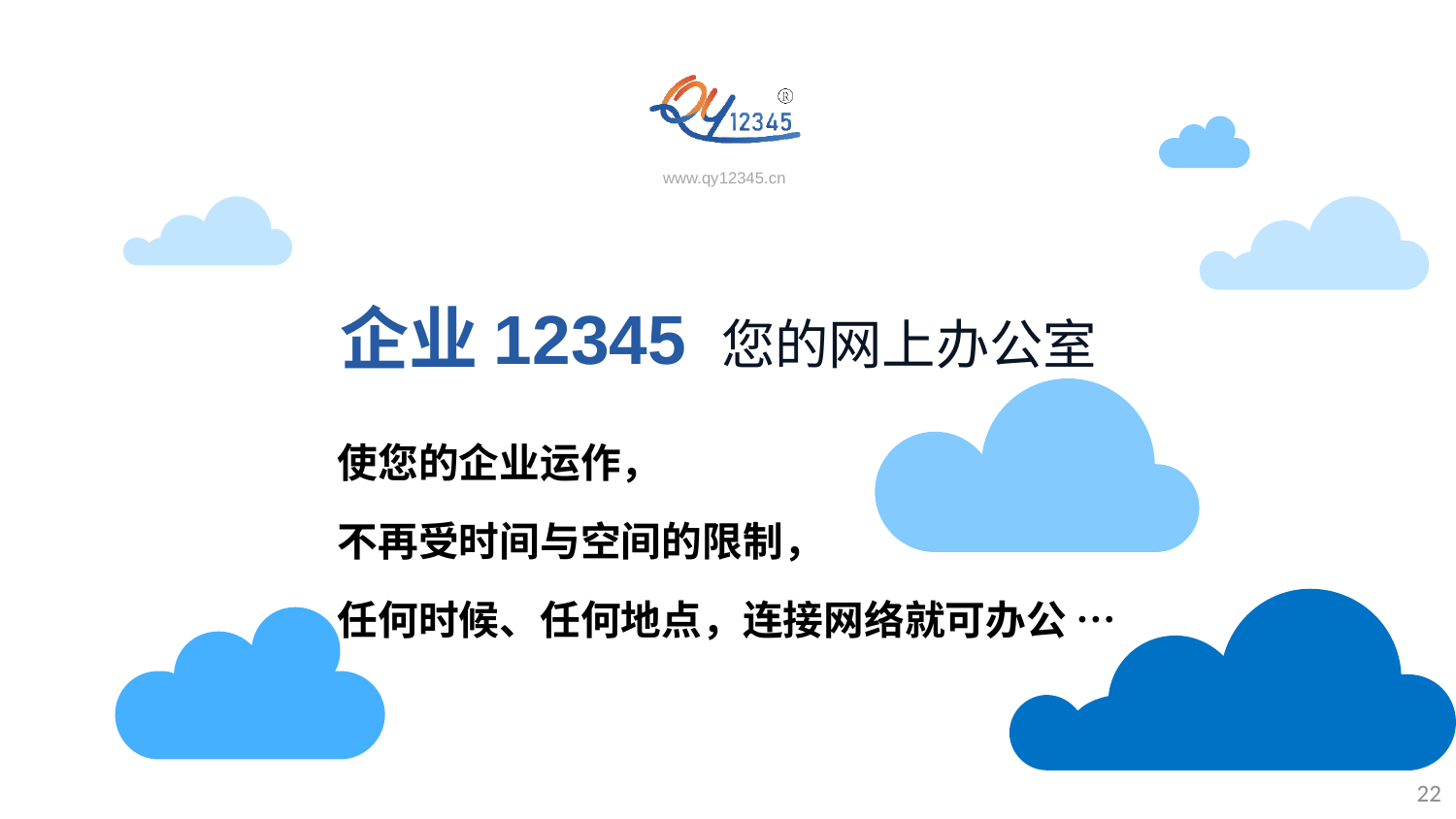

企业12345 您的网上办公室

使您的企业运作，
不再受时间与空间的限制，
任何时候、任何地点，连接网络就可办公 …

22